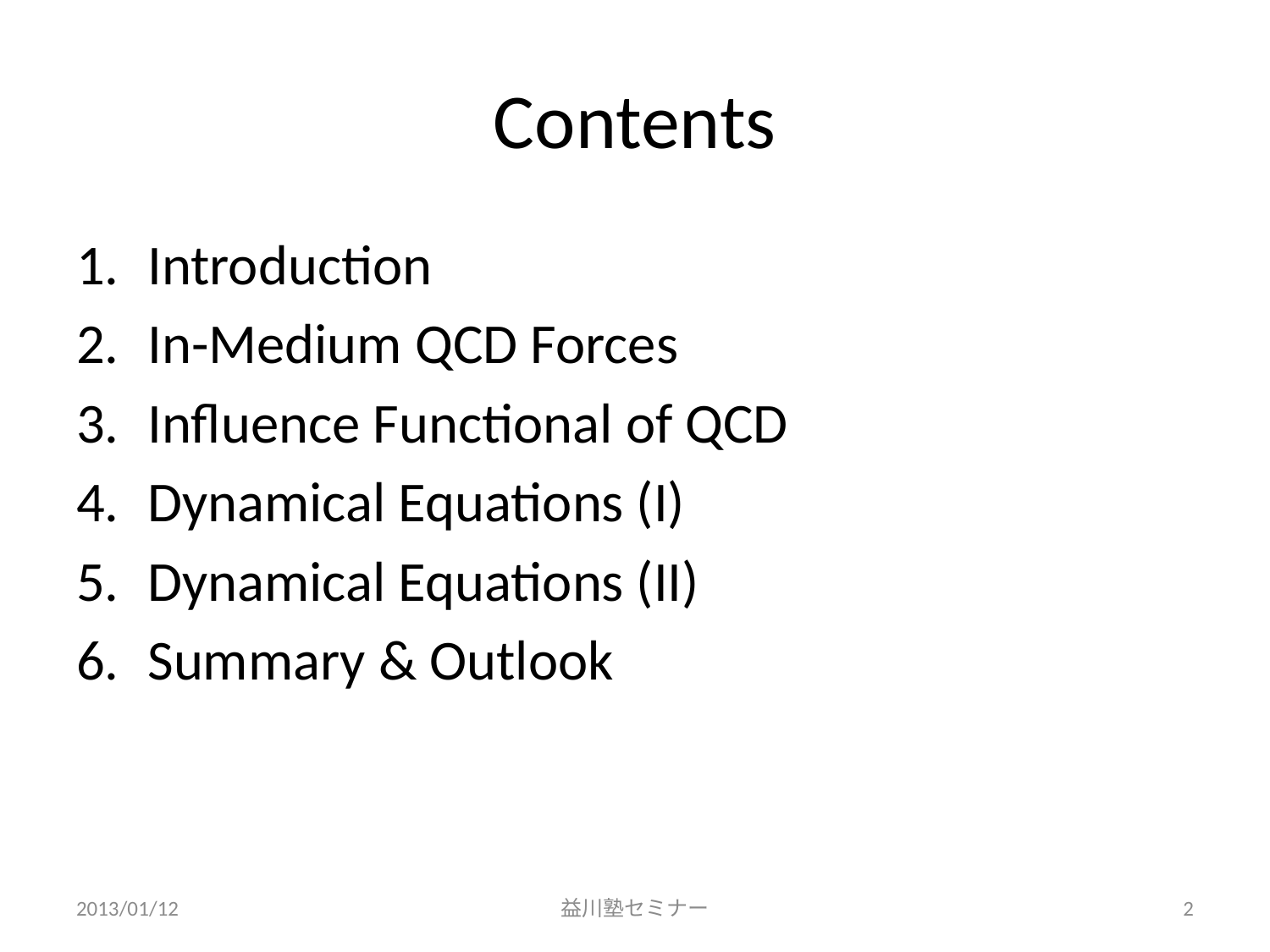

# Contents
Introduction
In-Medium QCD Forces
Influence Functional of QCD
Dynamical Equations (I)
Dynamical Equations (II)
Summary & Outlook
2013/01/12
益川塾セミナー
2